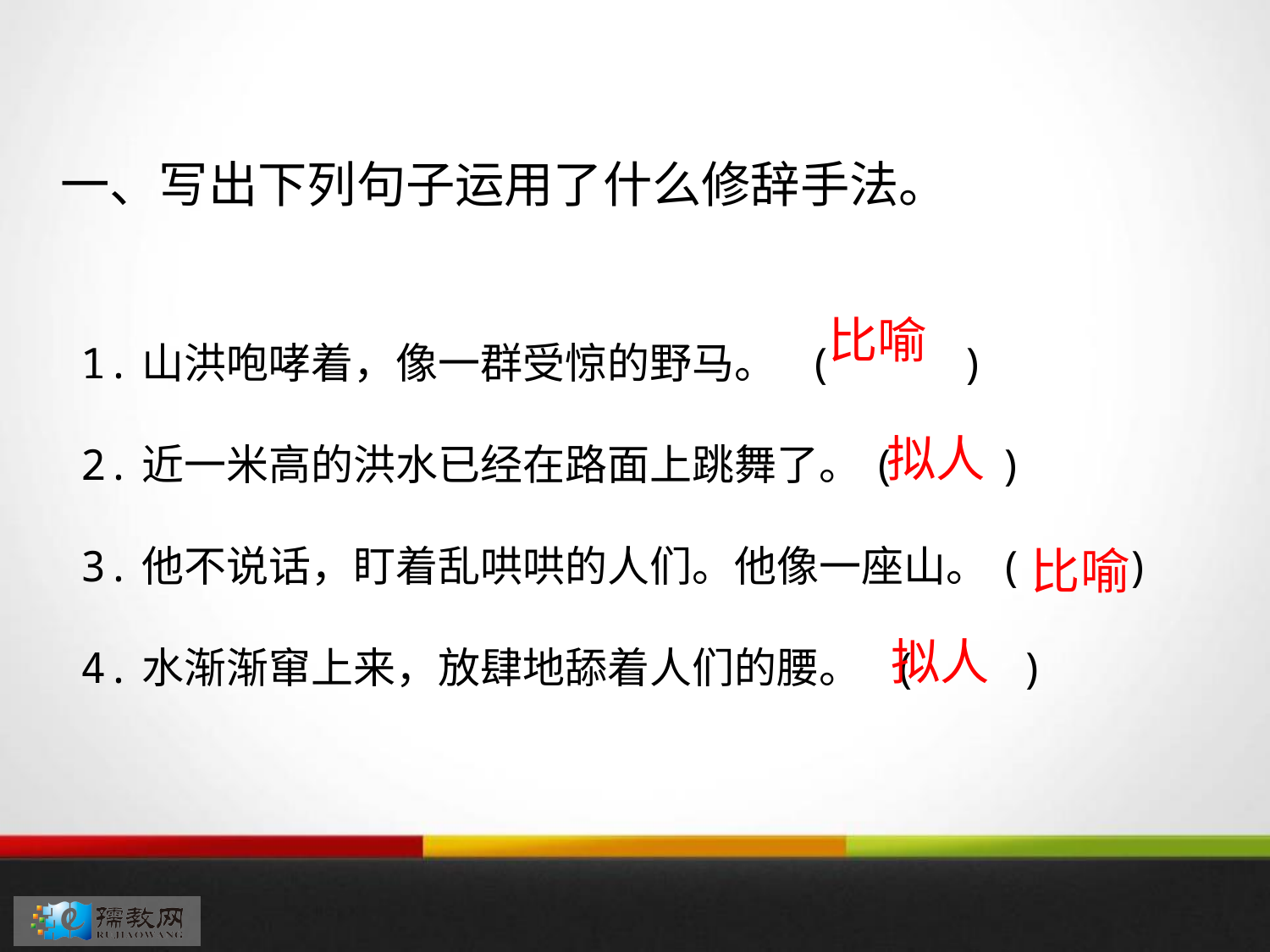

一、写出下列句子运用了什么修辞手法。
1.山洪咆哮着，像一群受惊的野马。 (     )
2.近一米高的洪水已经在路面上跳舞了。(    )
3.他不说话，盯着乱哄哄的人们。他像一座山。(    )
4.水渐渐窜上来，放肆地舔着人们的腰。 (    )
比喻
拟人
比喻
拟人